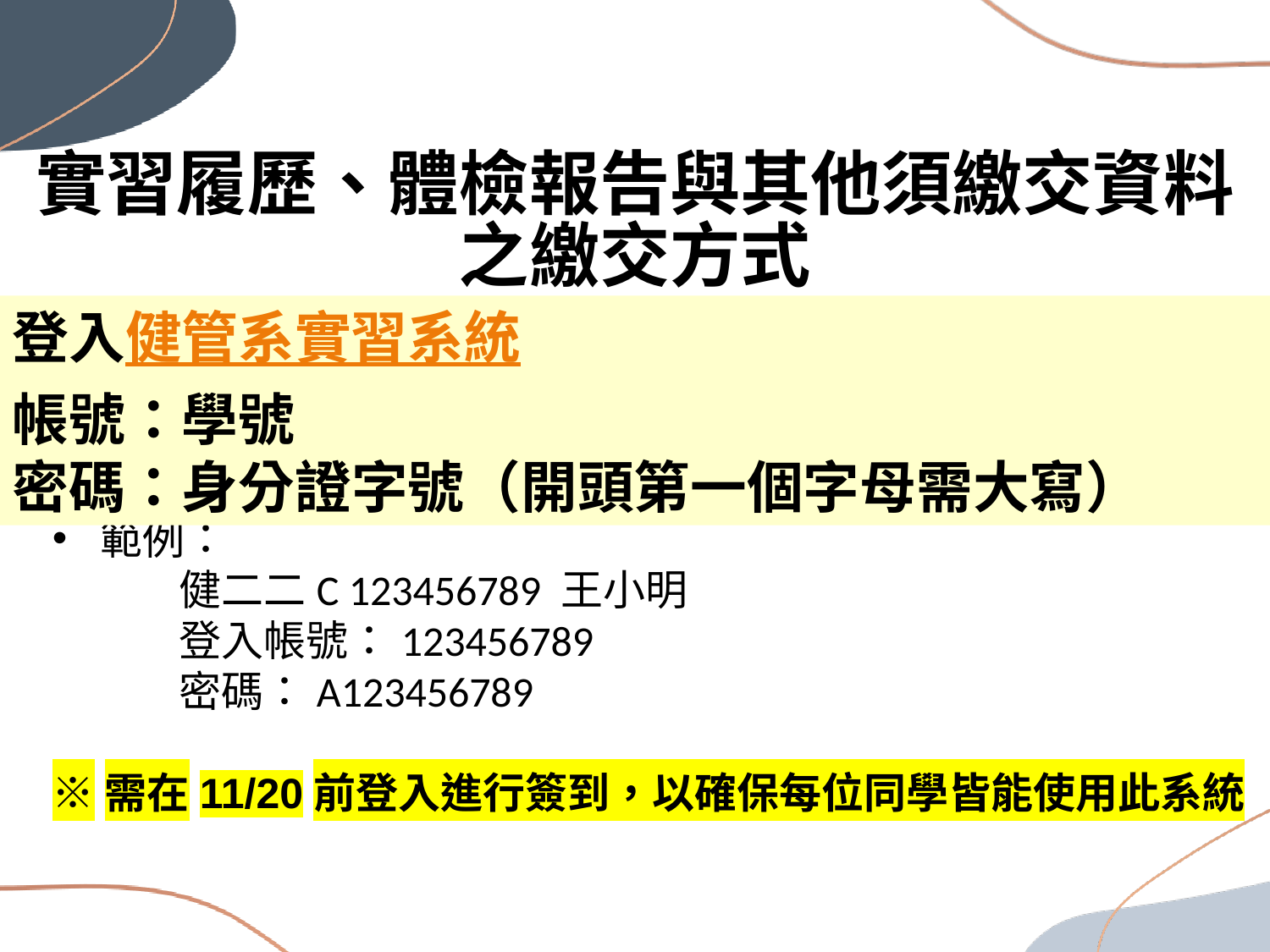

實習履歷、體檢報告與其他須繳交資料之繳交方式
登入健管系實習系統
帳號：學號
密碼：身分證字號（開頭第一個字母需大寫）
範例：
	健二二C 123456789 王小明
	登入帳號：123456789
         	密碼：A123456789

※需在11/20前登入進行簽到，以確保每位同學皆能使用此系統